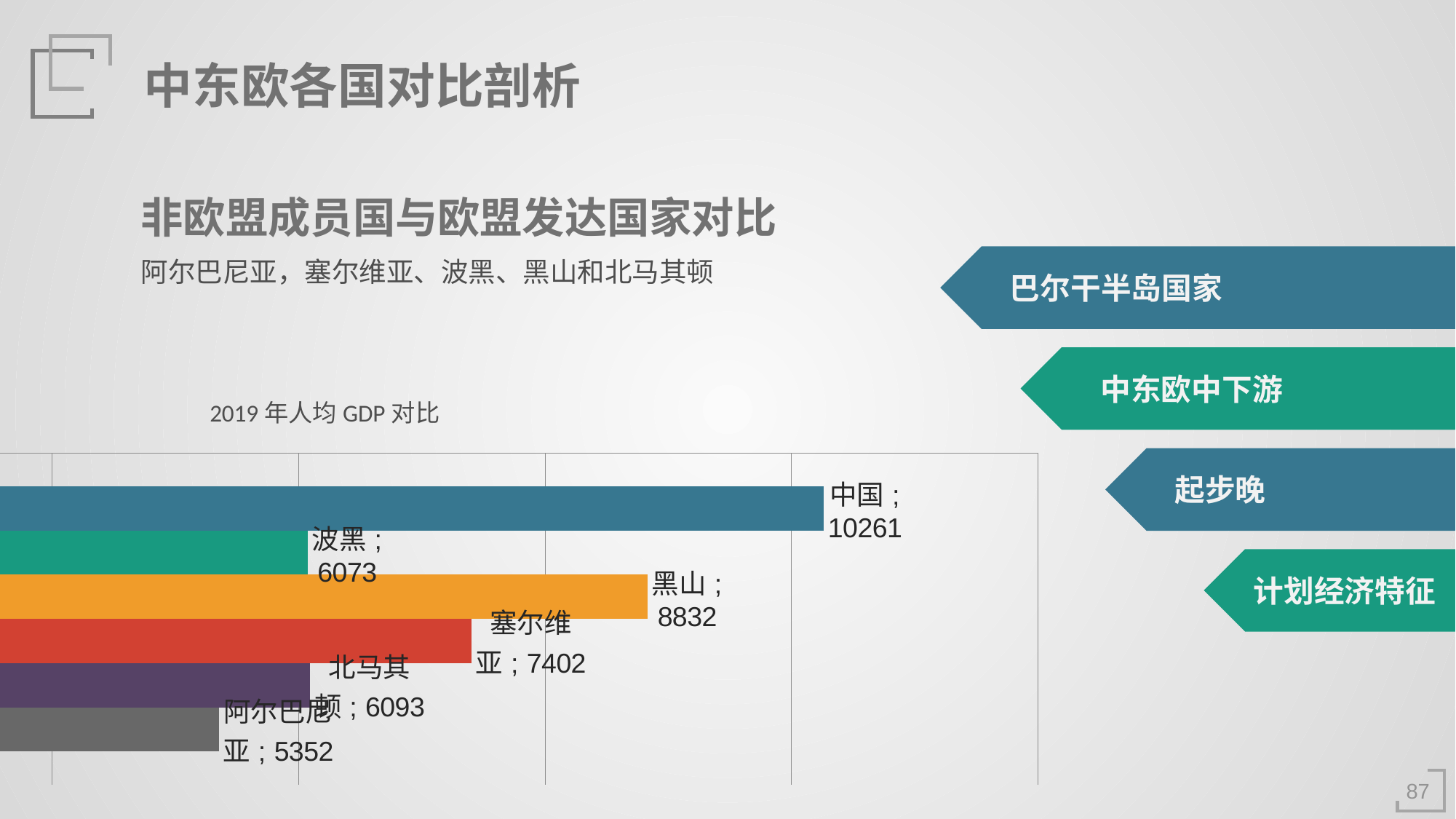

中东欧各国对比剖析
非欧盟成员国与欧盟发达国家对比
阿尔巴尼亚，塞尔维亚、波黑、黑山和北马其顿

巴尔干半岛国家

中东欧中下游
2019年人均GDP对比

### Chart

| Category | 中国 | 波黑 | 黑山 | 塞尔维亚 | 北马其顿 | 阿尔巴尼亚 |
|---|---|---|---|---|---|---|
| 2019 | 10261.0 | 6073.0 | 8832.0 | 7402.0 | 6093.0 | 5352.0 |
起步晚

计划经济特征